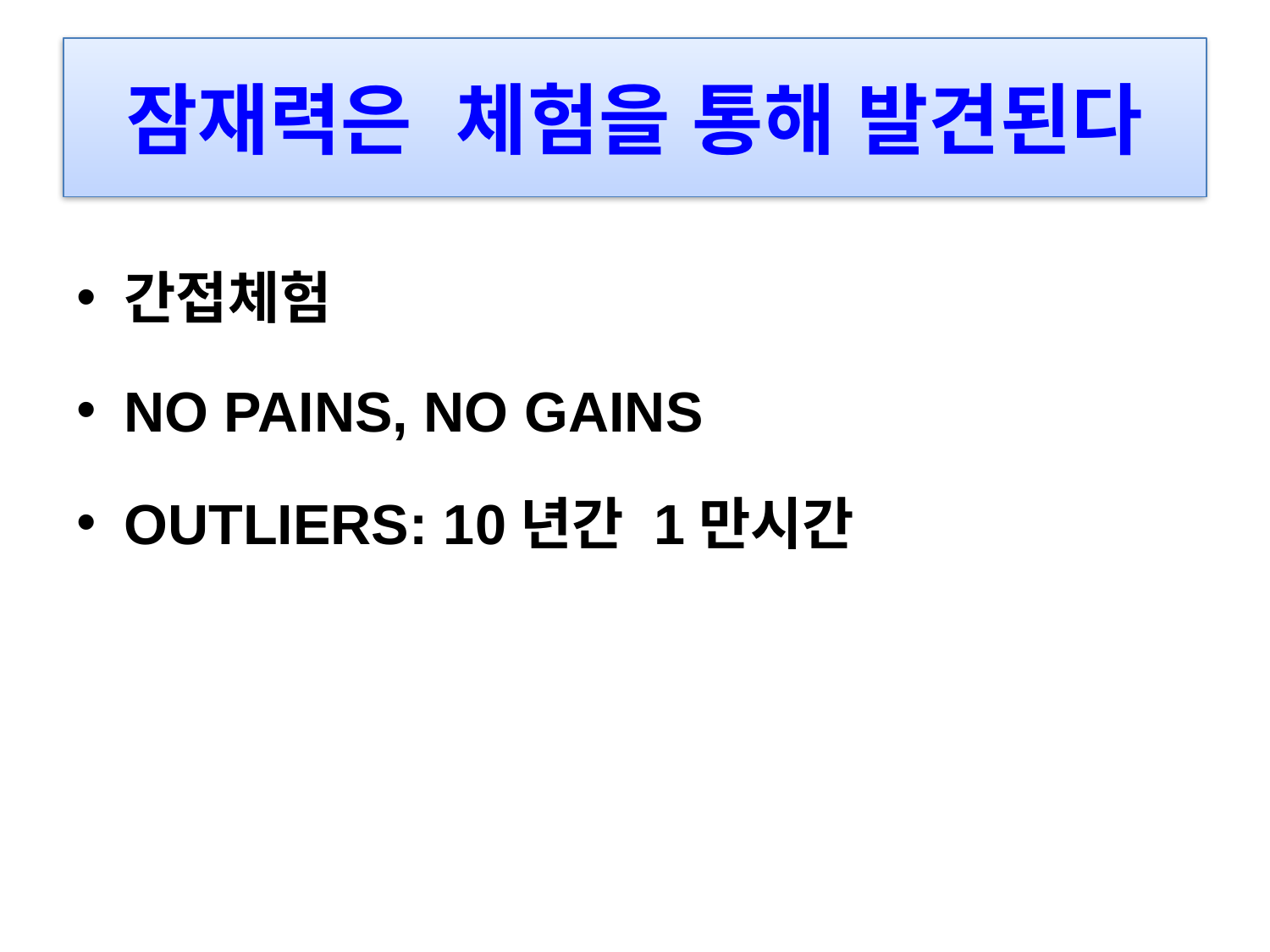

# 잠재력은  체험을 통해 발견된다
간접체험
NO PAINS, NO GAINS
OUTLIERS: 10년간 1만시간